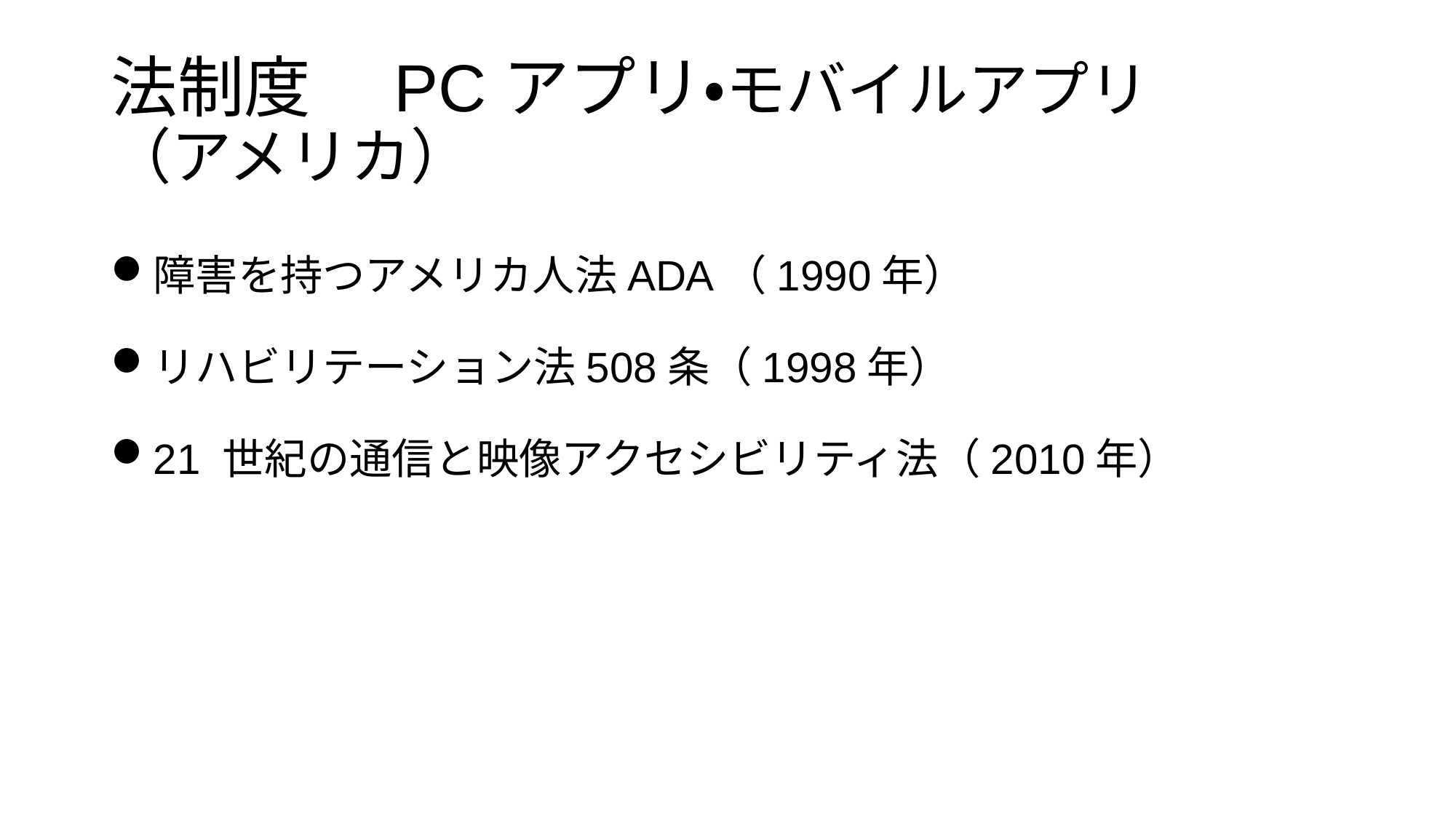

# 法制度　PCアプリ・モバイルアプリ （アメリカ）
障害を持つアメリカ人法ADA（1990年）
リハビリテーション法508条（1998年）
21 世紀の通信と映像アクセシビリティ法（2010年）